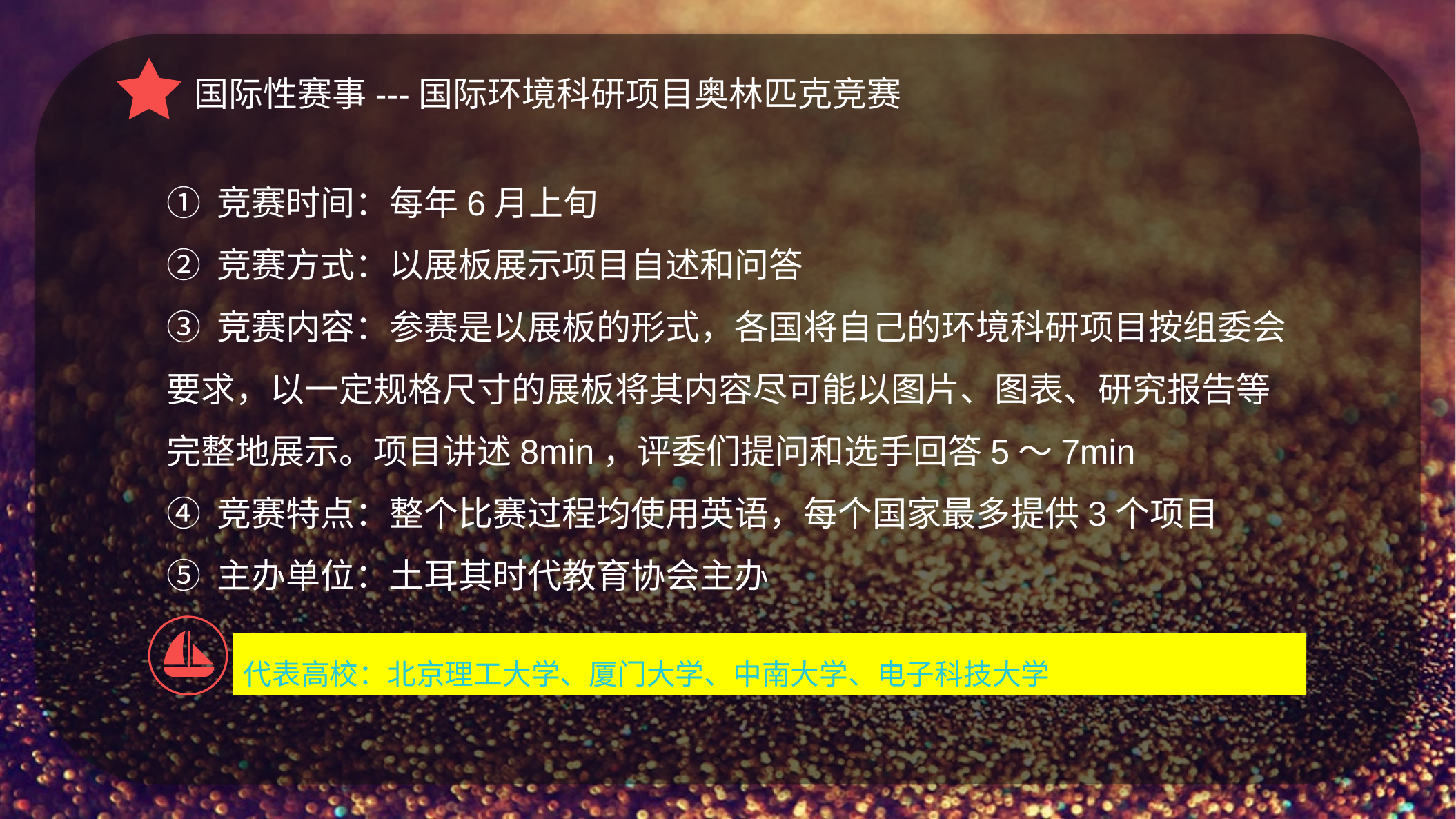

国际性赛事---国际环境科研项目奥林匹克竞赛
① 竞赛时间：每年6月上旬
② 竞赛方式：以展板展示项目自述和问答
③ 竞赛内容：参赛是以展板的形式，各国将自己的环境科研项目按组委会要求，以一定规格尺寸的展板将其内容尽可能以图片、图表、研究报告等完整地展示。项目讲述8min，评委们提问和选手回答5～7min
④ 竞赛特点：整个比赛过程均使用英语，每个国家最多提供3个项目
⑤ 主办单位：土耳其时代教育协会主办

代表高校：北京理工大学、厦门大学、中南大学、电子科技大学